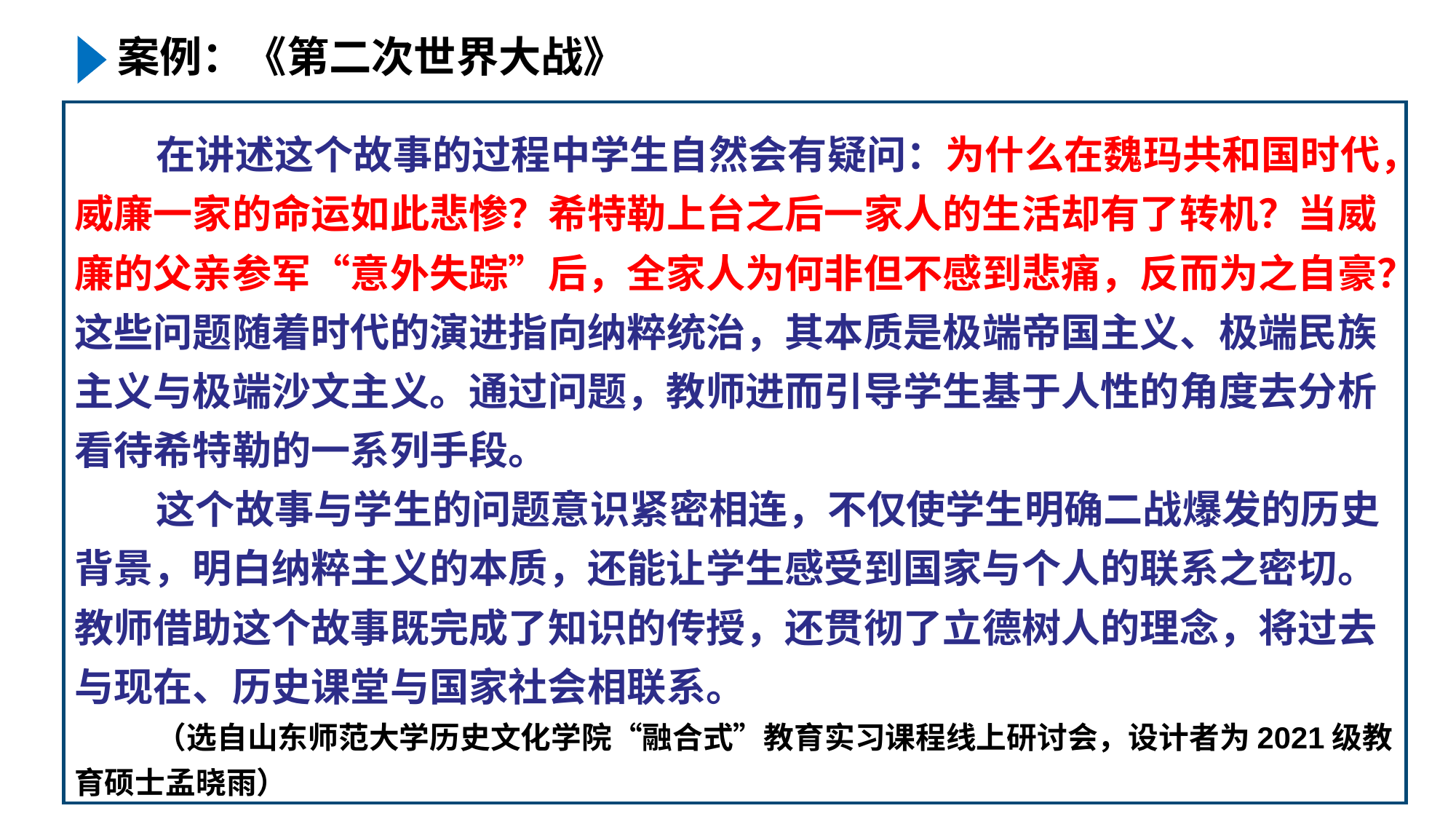

案例：《第二次世界大战》

在讲述这个故事的过程中学生自然会有疑问：为什么在魏玛共和国时代，威廉一家的命运如此悲惨？希特勒上台之后一家人的生活却有了转机？当威廉的父亲参军“意外失踪”后，全家人为何非但不感到悲痛，反而为之自豪？这些问题随着时代的演进指向纳粹统治，其本质是极端帝国主义、极端民族主义与极端沙文主义。通过问题，教师进而引导学生基于人性的角度去分析看待希特勒的一系列手段。
这个故事与学生的问题意识紧密相连，不仅使学生明确二战爆发的历史背景，明白纳粹主义的本质，还能让学生感受到国家与个人的联系之密切。教师借助这个故事既完成了知识的传授，还贯彻了立德树人的理念，将过去与现在、历史课堂与国家社会相联系。
（选自山东师范大学历史文化学院“融合式”教育实习课程线上研讨会，设计者为2021级教育硕士孟晓雨）